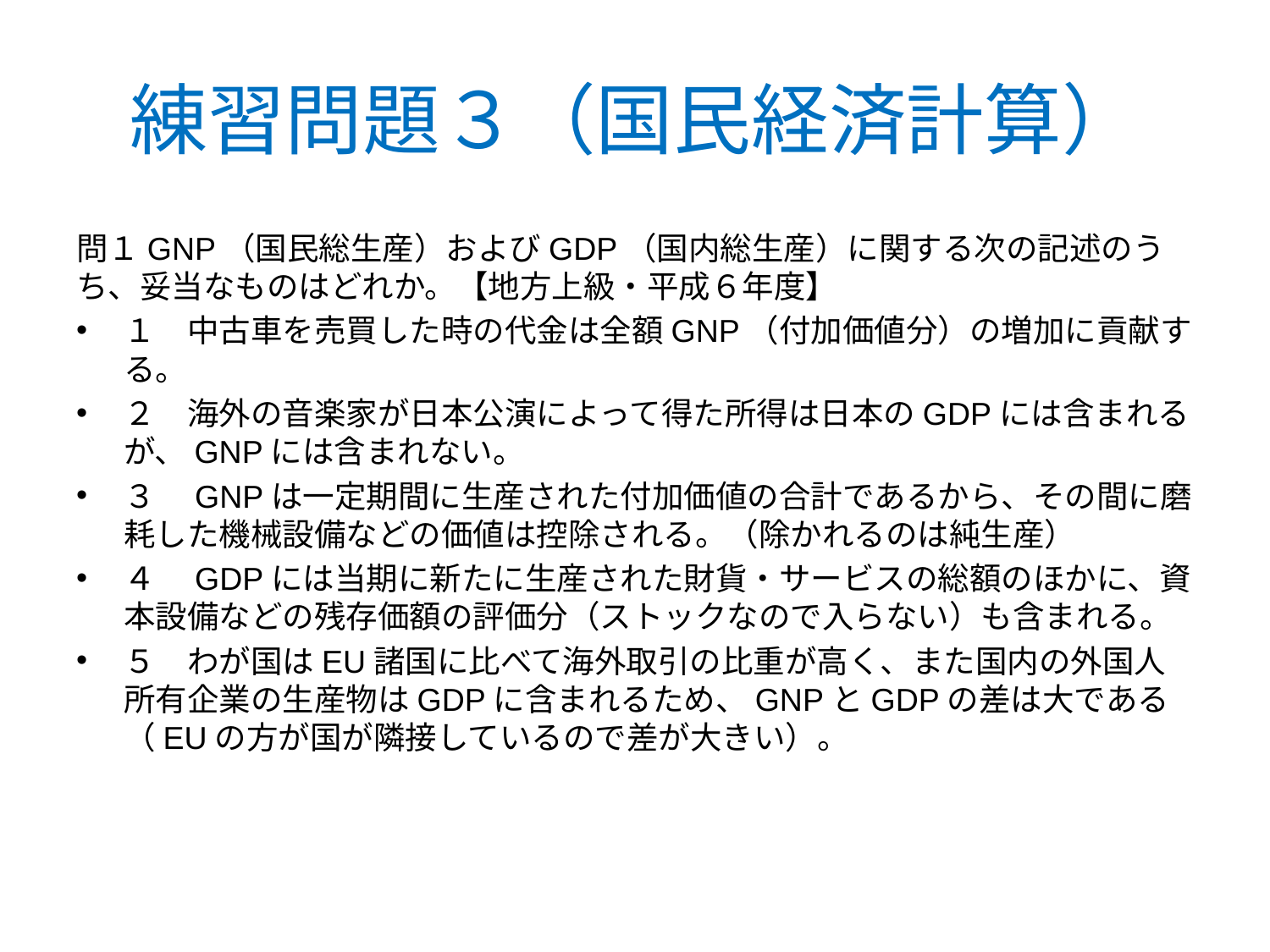

# 練習問題３（国民経済計算）
問１GNP（国民総生産）およびGDP（国内総生産）に関する次の記述のうち、妥当なものはどれか。【地方上級・平成６年度】
１　中古車を売買した時の代金は全額GNP（付加価値分）の増加に貢献する。
２　海外の音楽家が日本公演によって得た所得は日本のGDPには含まれるが、GNPには含まれない。
３　GNPは一定期間に生産された付加価値の合計であるから、その間に磨耗した機械設備などの価値は控除される。（除かれるのは純生産）
４　GDPには当期に新たに生産された財貨・サービスの総額のほかに、資本設備などの残存価額の評価分（ストックなので入らない）も含まれる。
５　わが国はEU諸国に比べて海外取引の比重が高く、また国内の外国人所有企業の生産物はGDPに含まれるため、GNPとGDPの差は大である（EUの方が国が隣接しているので差が大きい）。